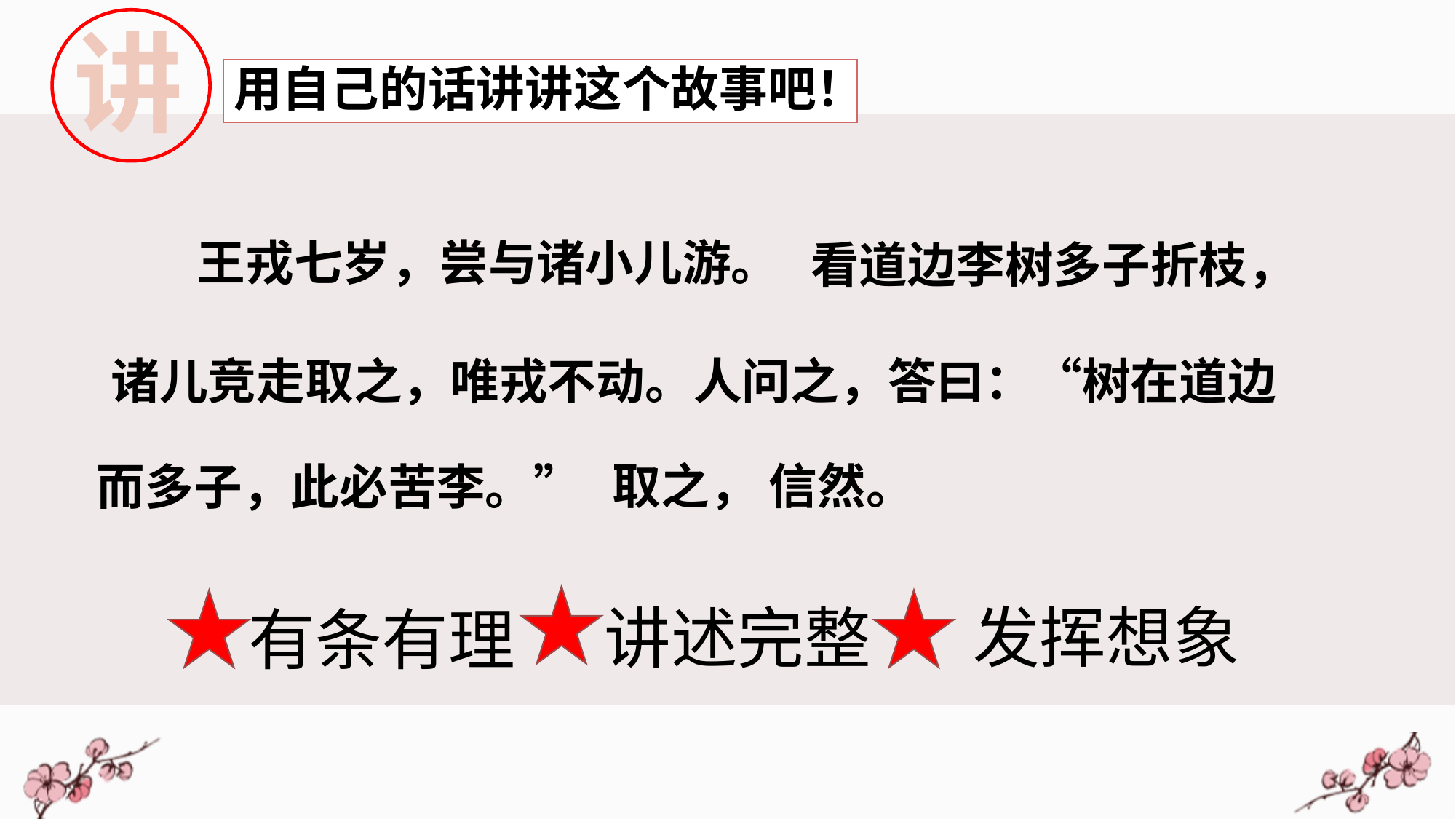

讲
用自己的话讲讲这个故事吧！
王戎七岁，尝与诸小儿游。

看道边李树多子折枝，

诸儿竞走取之，唯戎不动。人问之，答曰：“树在道边
取之， 信然。
而多子，此必苦李。”

发挥想象

讲述完整
有条有理